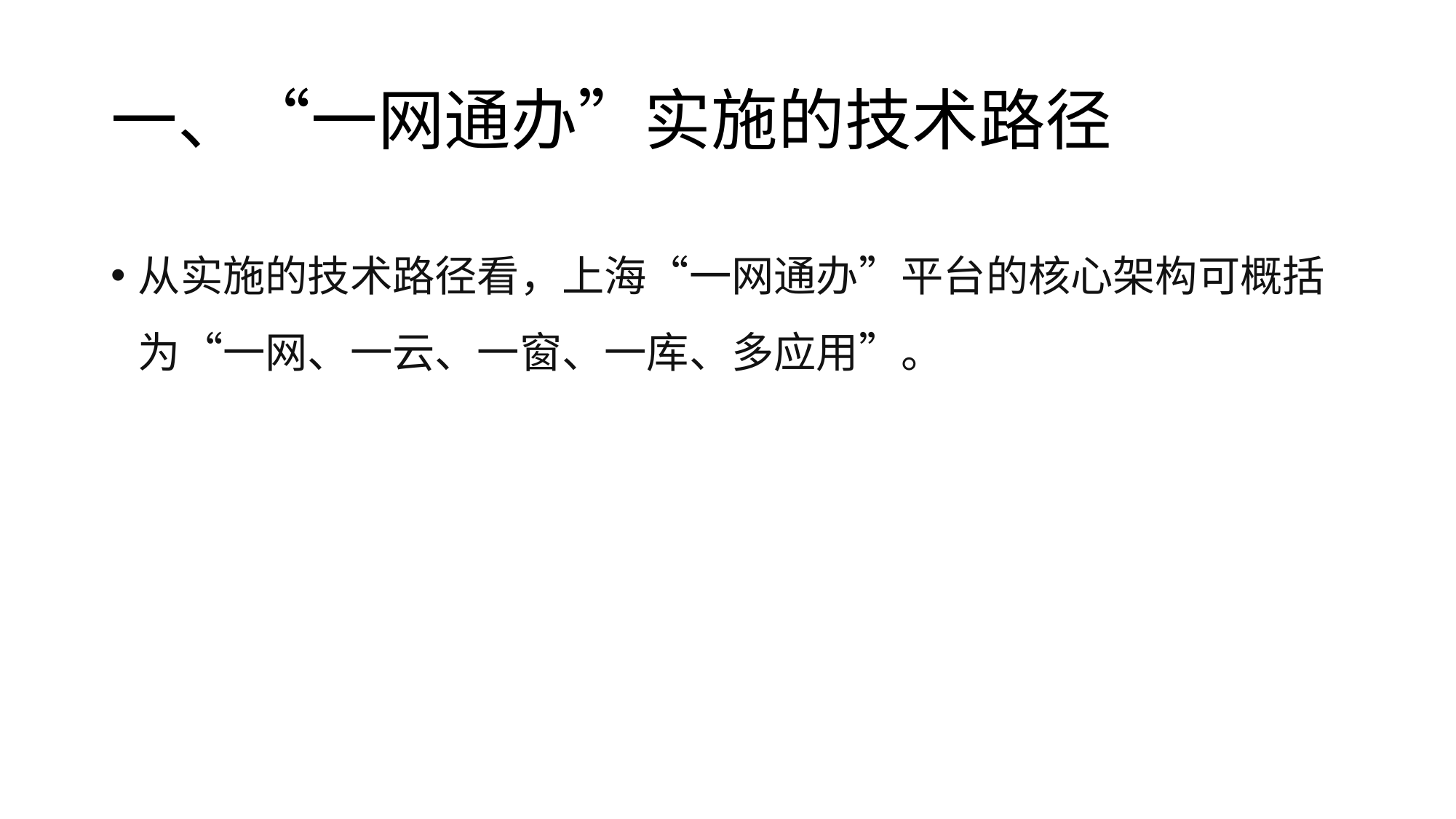

# 一、“一网通办”实施的技术路径
从实施的技术路径看，上海“一网通办”平台的核心架构可概括为“一网、一云、一窗、一库、多应用”。